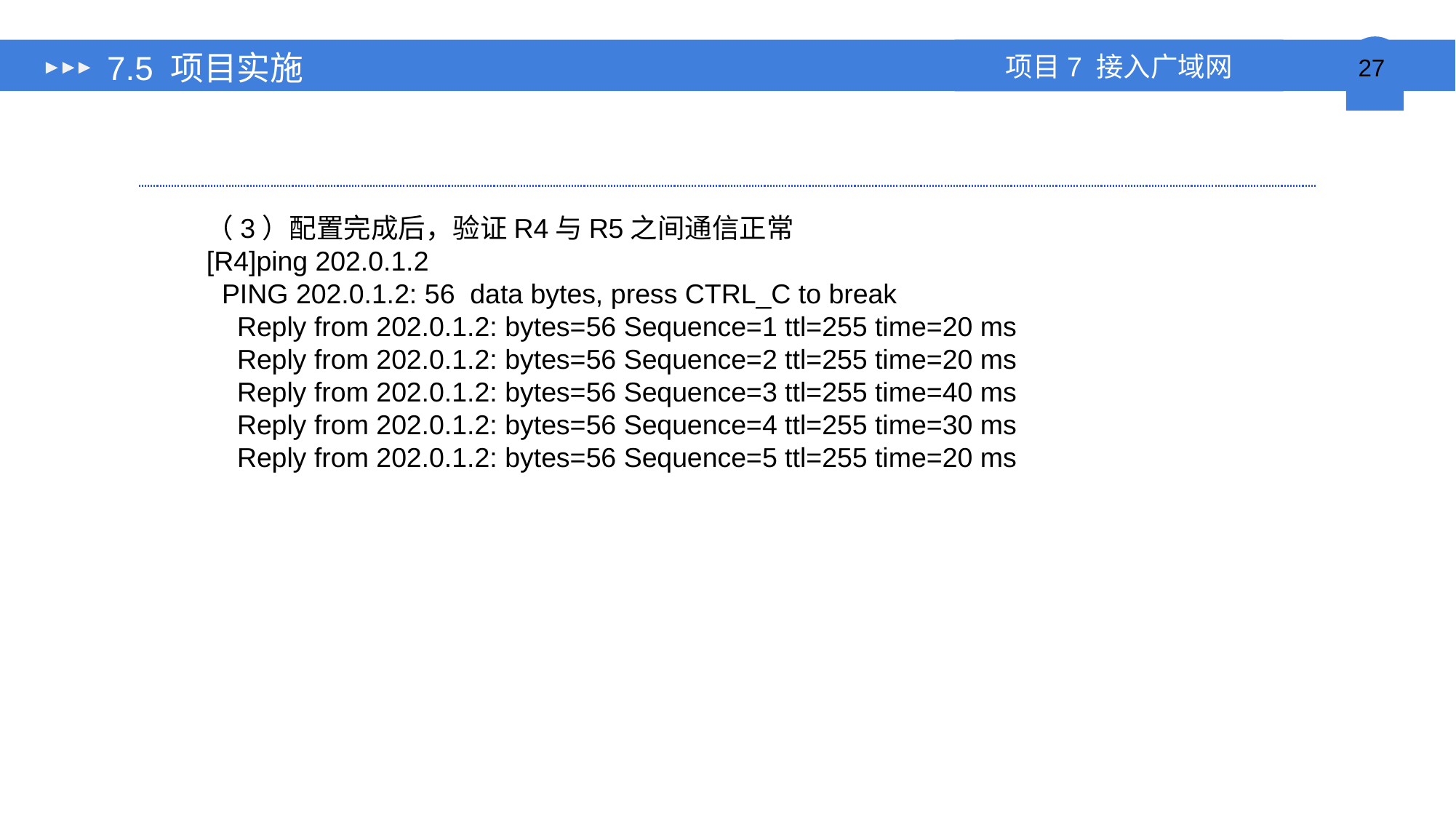

# 7.5 项目实施

（3）配置完成后，验证R4与R5之间通信正常
[R4]ping 202.0.1.2
  PING 202.0.1.2: 56  data bytes, press CTRL_C to break
    Reply from 202.0.1.2: bytes=56 Sequence=1 ttl=255 time=20 ms
    Reply from 202.0.1.2: bytes=56 Sequence=2 ttl=255 time=20 ms
    Reply from 202.0.1.2: bytes=56 Sequence=3 ttl=255 time=40 ms
    Reply from 202.0.1.2: bytes=56 Sequence=4 ttl=255 time=30 ms
    Reply from 202.0.1.2: bytes=56 Sequence=5 ttl=255 time=20 ms